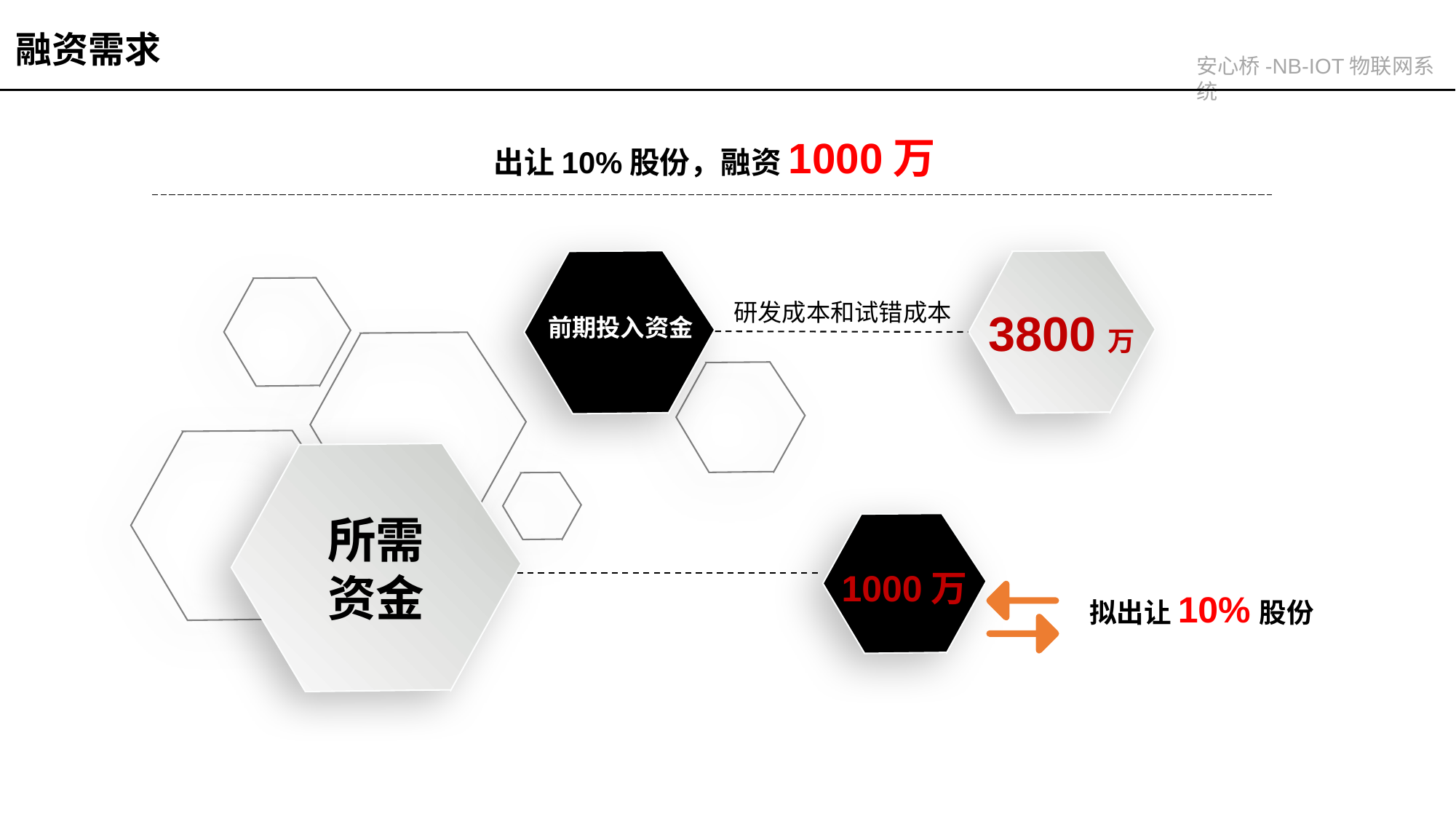

融资需求
安心桥-NB-IOT物联网系统
出让10%股份，融资1000万

前期投入资金
3800万
研发成本和试错成本

所需
资金

1000万
拟出让10%股份